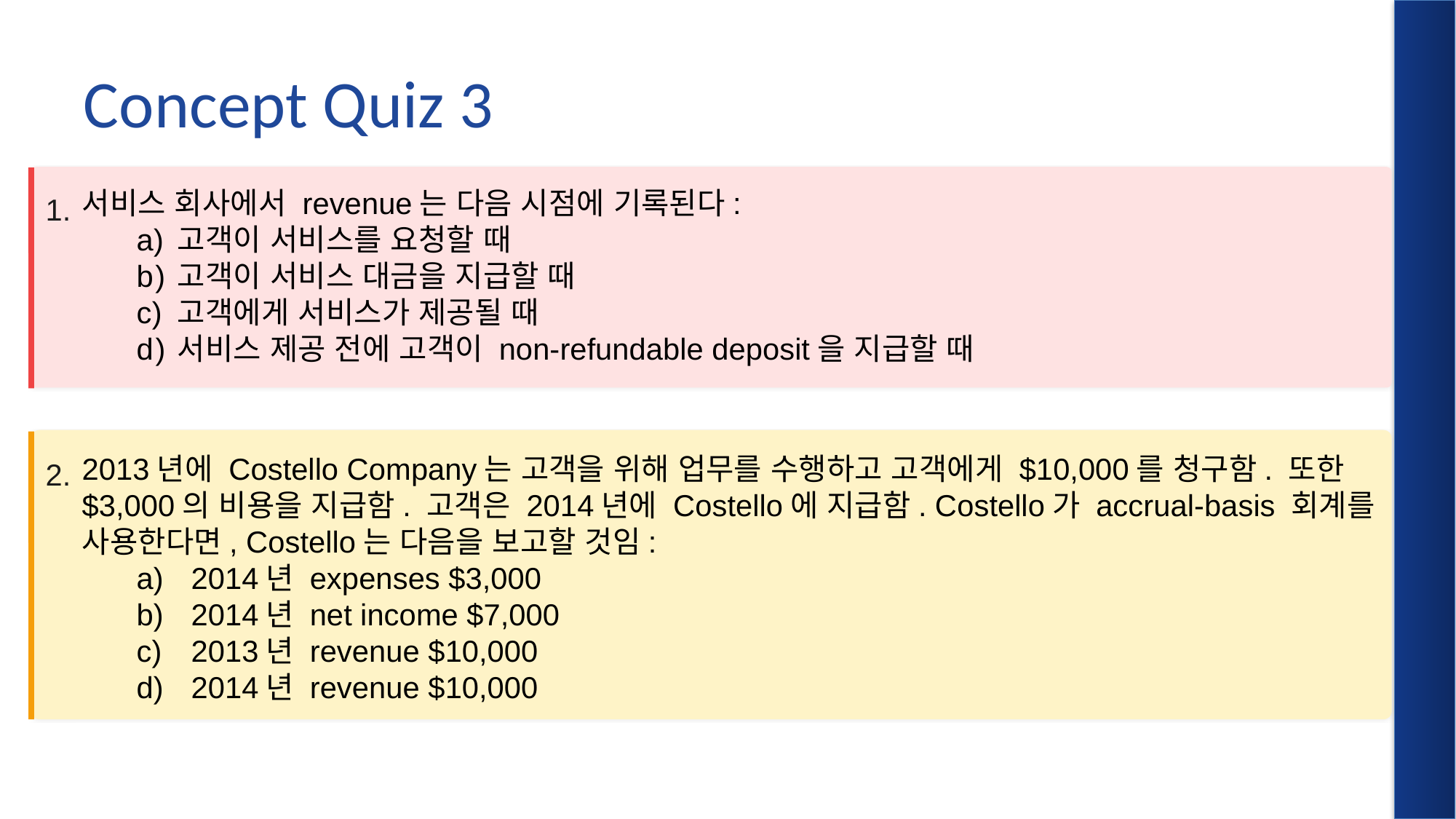

# Concept Quiz 3

서비스 회사에서 revenue는 다음 시점에 기록된다:
고객이 서비스를 요청할 때
고객이 서비스 대금을 지급할 때
고객에게 서비스가 제공될 때
서비스 제공 전에 고객이 non-refundable deposit을 지급할 때
1.

2.
2013년에 Costello Company는 고객을 위해 업무를 수행하고 고객에게 $10,000를 청구함. 또한 $3,000의 비용을 지급함. 고객은 2014년에 Costello에 지급함. Costello가 accrual-basis 회계를 사용한다면, Costello는 다음을 보고할 것임:
2014년 expenses $3,000
2014년 net income $7,000
2013년 revenue $10,000
2014년 revenue $10,000